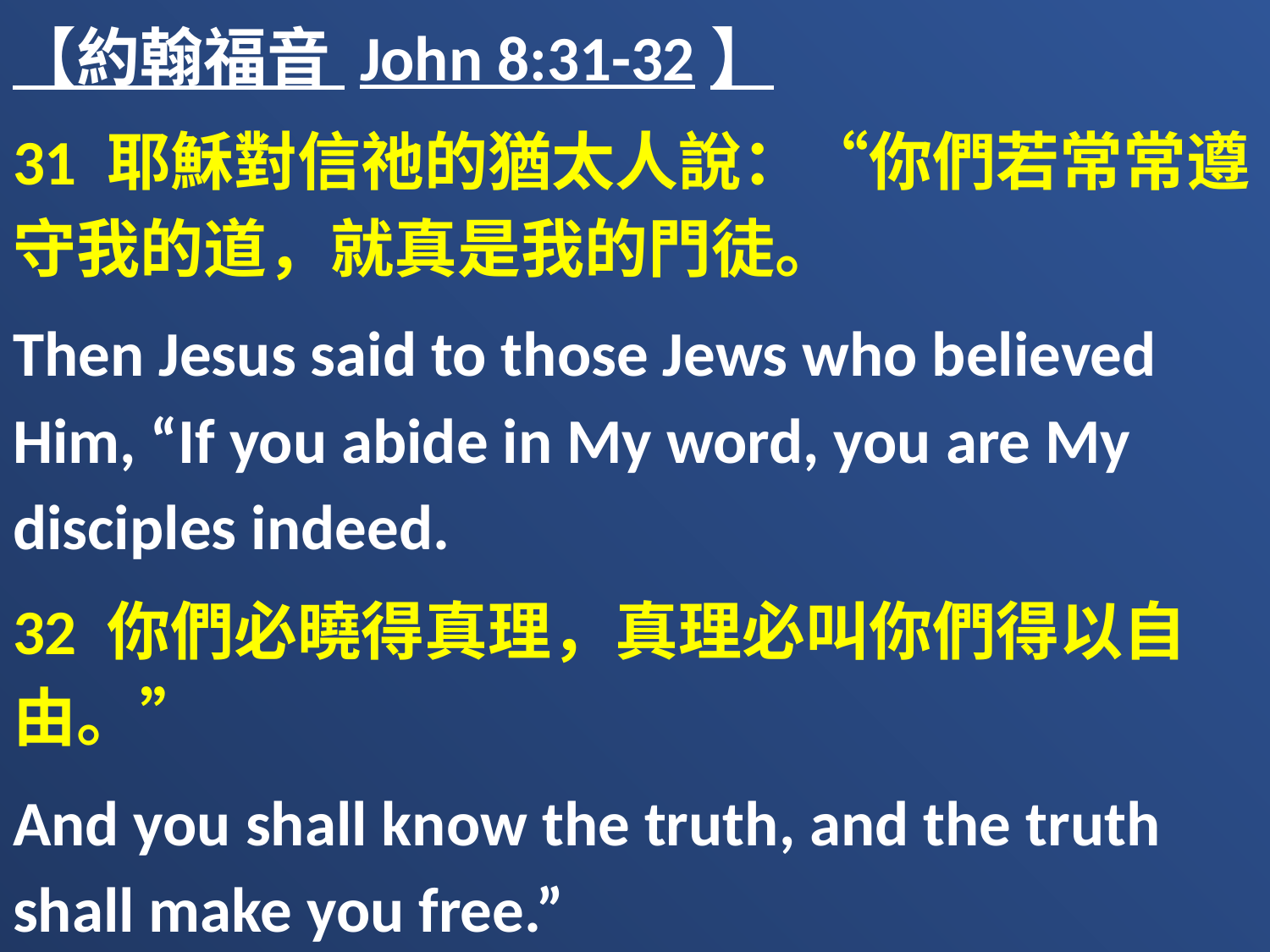

【約翰福音 John 8:31-32】
31 耶穌對信祂的猶太人說：“你們若常常遵守我的道，就真是我的門徒。
Then Jesus said to those Jews who believed Him, “If you abide in My word, you are My disciples indeed.
32 你們必曉得真理，真理必叫你們得以自由。”
And you shall know the truth, and the truth shall make you free.”